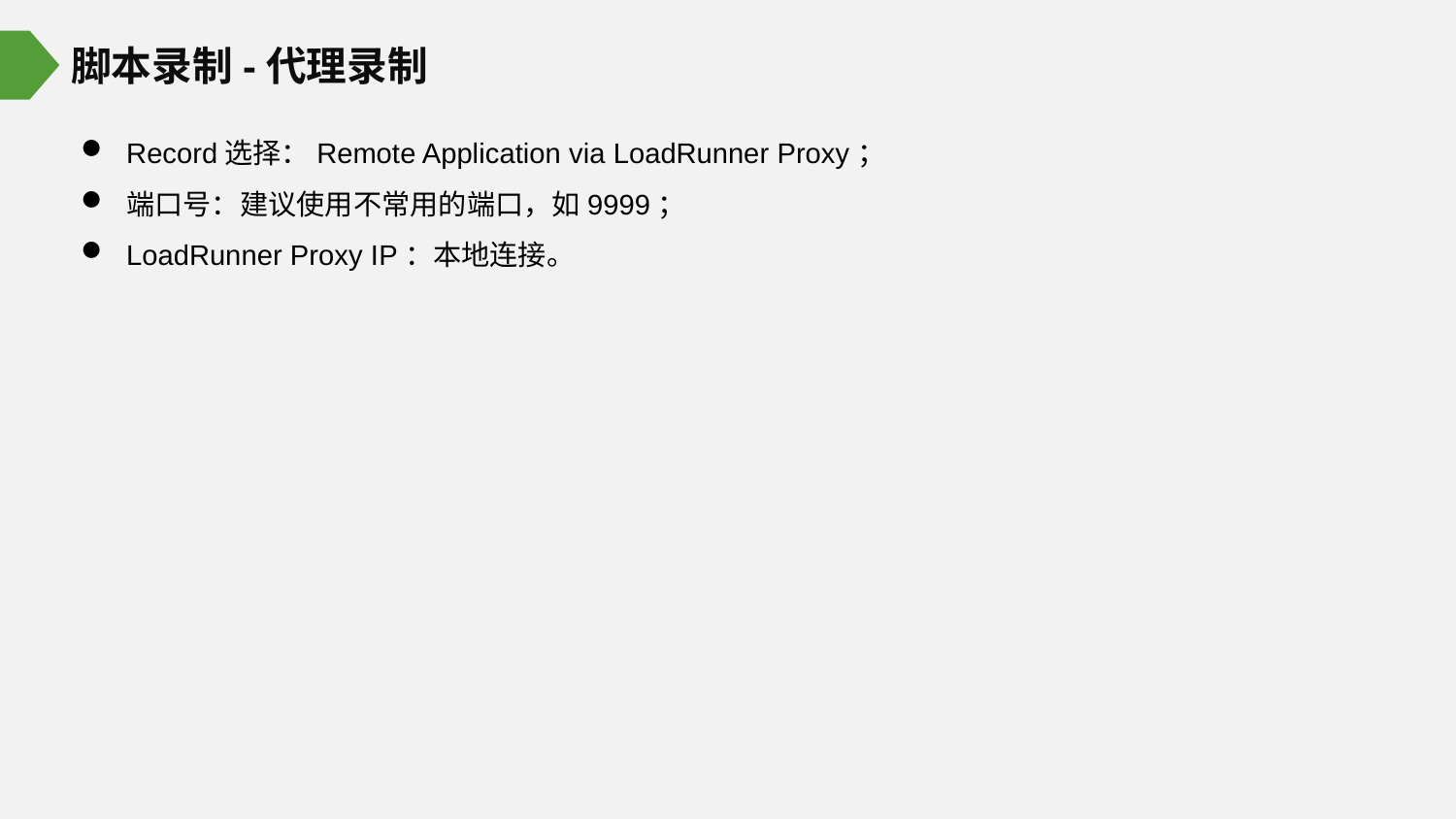

脚本录制-代理录制
Record选择：Remote Application via LoadRunner Proxy；
端口号：建议使用不常用的端口，如9999；
LoadRunner Proxy IP：本地连接。